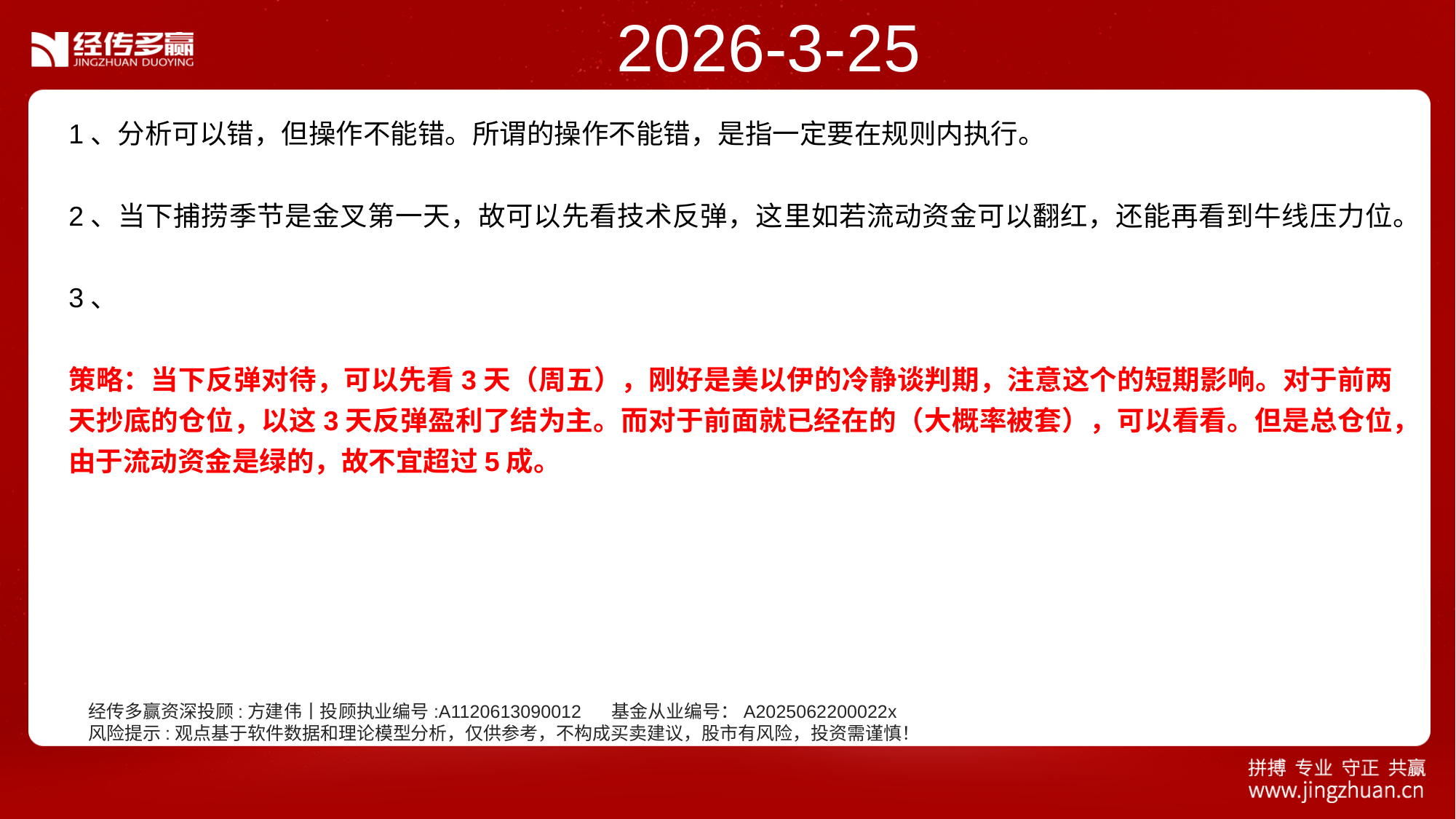

2026-3-25
1、分析可以错，但操作不能错。所谓的操作不能错，是指一定要在规则内执行。

2、当下捕捞季节是金叉第一天，故可以先看技术反弹，这里如若流动资金可以翻红，还能再看到牛线压力位。

3、

策略：当下反弹对待，可以先看3天（周五），刚好是美以伊的冷静谈判期，注意这个的短期影响。对于前两天抄底的仓位，以这3天反弹盈利了结为主。而对于前面就已经在的（大概率被套），可以看看。但是总仓位，由于流动资金是绿的，故不宜超过5成。